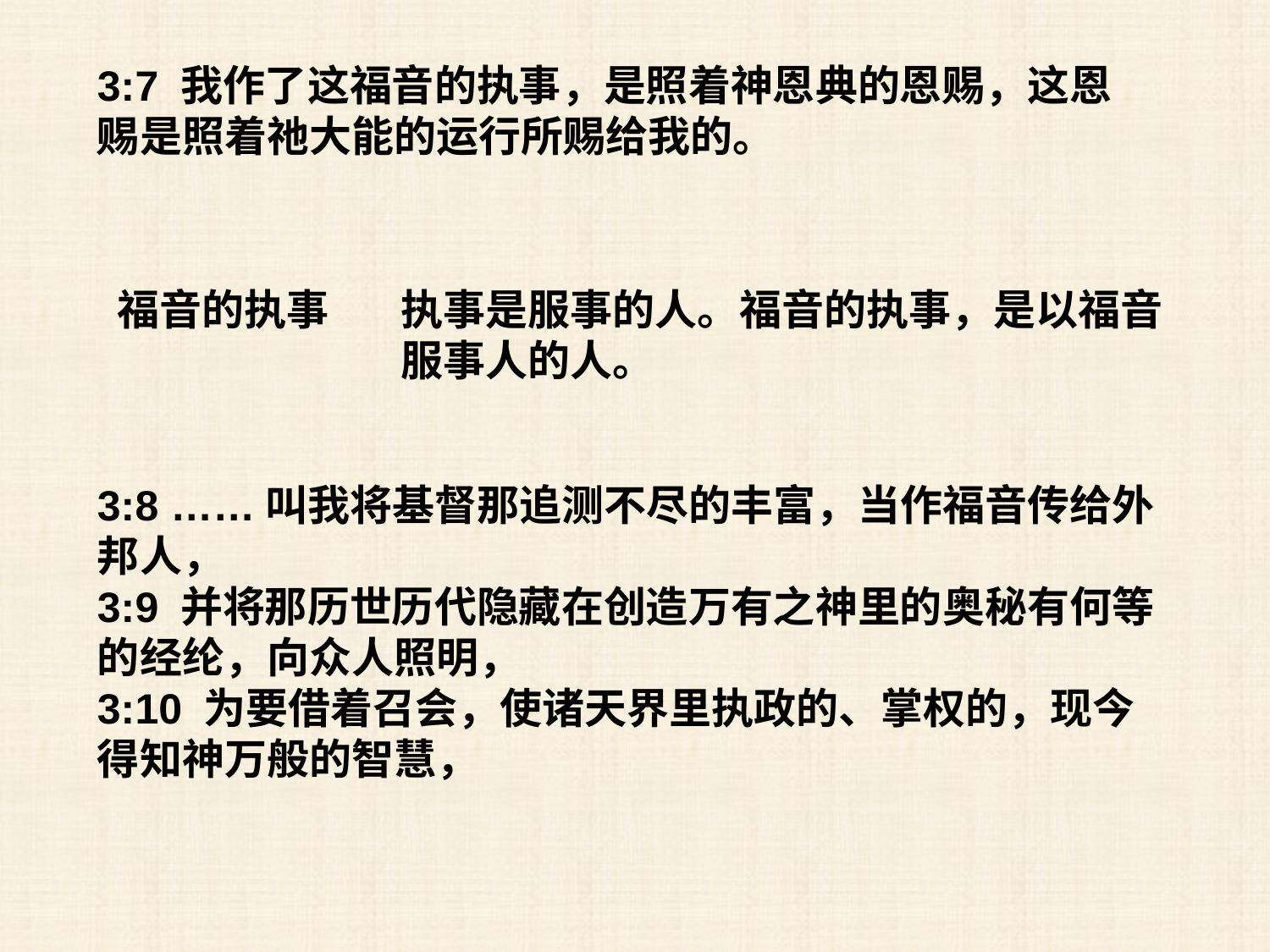

3:7 我作了这福音的执事，是照着神恩典的恩赐，这恩赐是照着祂大能的运行所赐给我的。
福音的执事
执事是服事的人。福音的执事，是以福音服事人的人。
3:8 ……叫我将基督那追测不尽的丰富，当作福音传给外邦人，
3:9 并将那历世历代隐藏在创造万有之神里的奥秘有何等的经纶，向众人照明，
3:10 为要借着召会，使诸天界里执政的、掌权的，现今得知神万般的智慧，